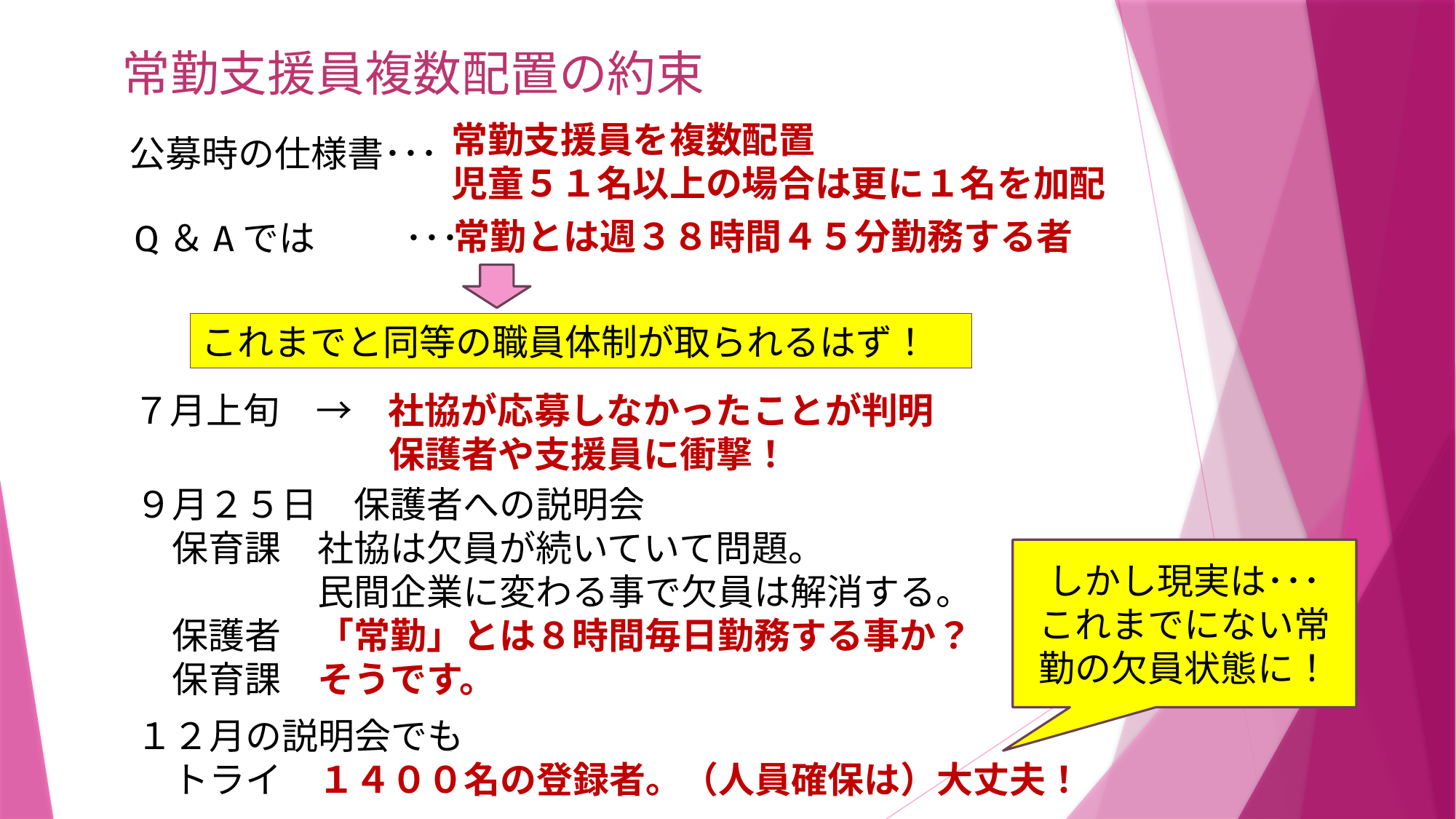

常勤支援員複数配置の約束
常勤支援員を複数配置
児童５１名以上の場合は更に１名を加配
公募時の仕様書･･･
常勤とは週３８時間４５分勤務する者
Q＆Aでは　　  ･･･

これまでと同等の職員体制が取られるはず！
７月上旬　→　社協が応募しなかったことが判明
　　　　　　　保護者や支援員に衝撃！
９月２５日　保護者への説明会
　保育課　社協は欠員が続いていて問題。
　　　　　民間企業に変わる事で欠員は解消する。
　保護者　「常勤」とは８時間毎日勤務する事か？
　保育課　そうです。
しかし現実は･･･
これまでにない常勤の欠員状態に！
１２月の説明会でも
　トライ　１４００名の登録者。（人員確保は）大丈夫！